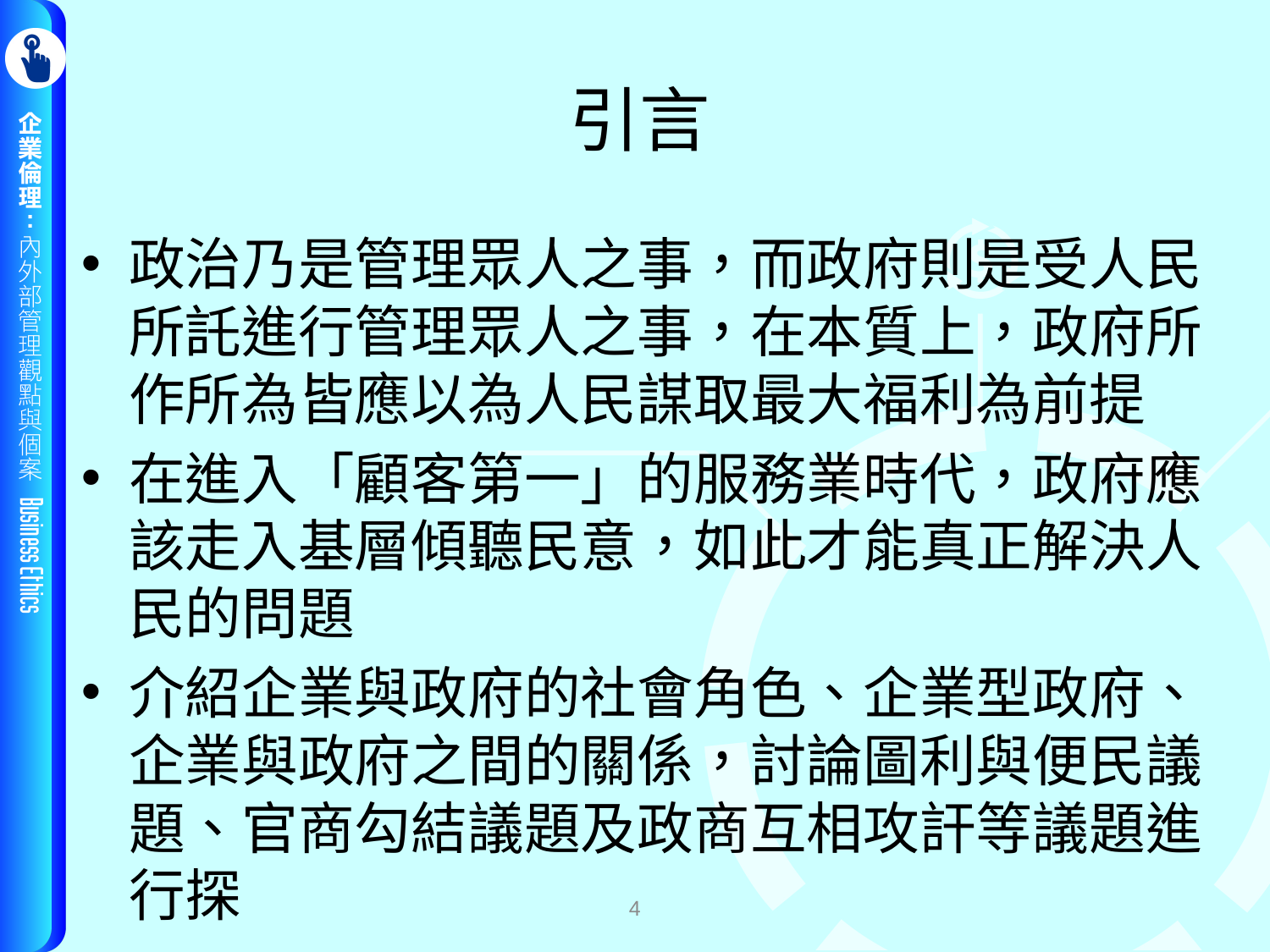

# 引言
政治乃是管理眾人之事，而政府則是受人民所託進行管理眾人之事，在本質上，政府所作所為皆應以為人民謀取最大福利為前提
在進入「顧客第一」的服務業時代，政府應該走入基層傾聽民意，如此才能真正解決人民的問題
介紹企業與政府的社會角色、企業型政府、企業與政府之間的關係，討論圖利與便民議題、官商勾結議題及政商互相攻訐等議題進行探
4